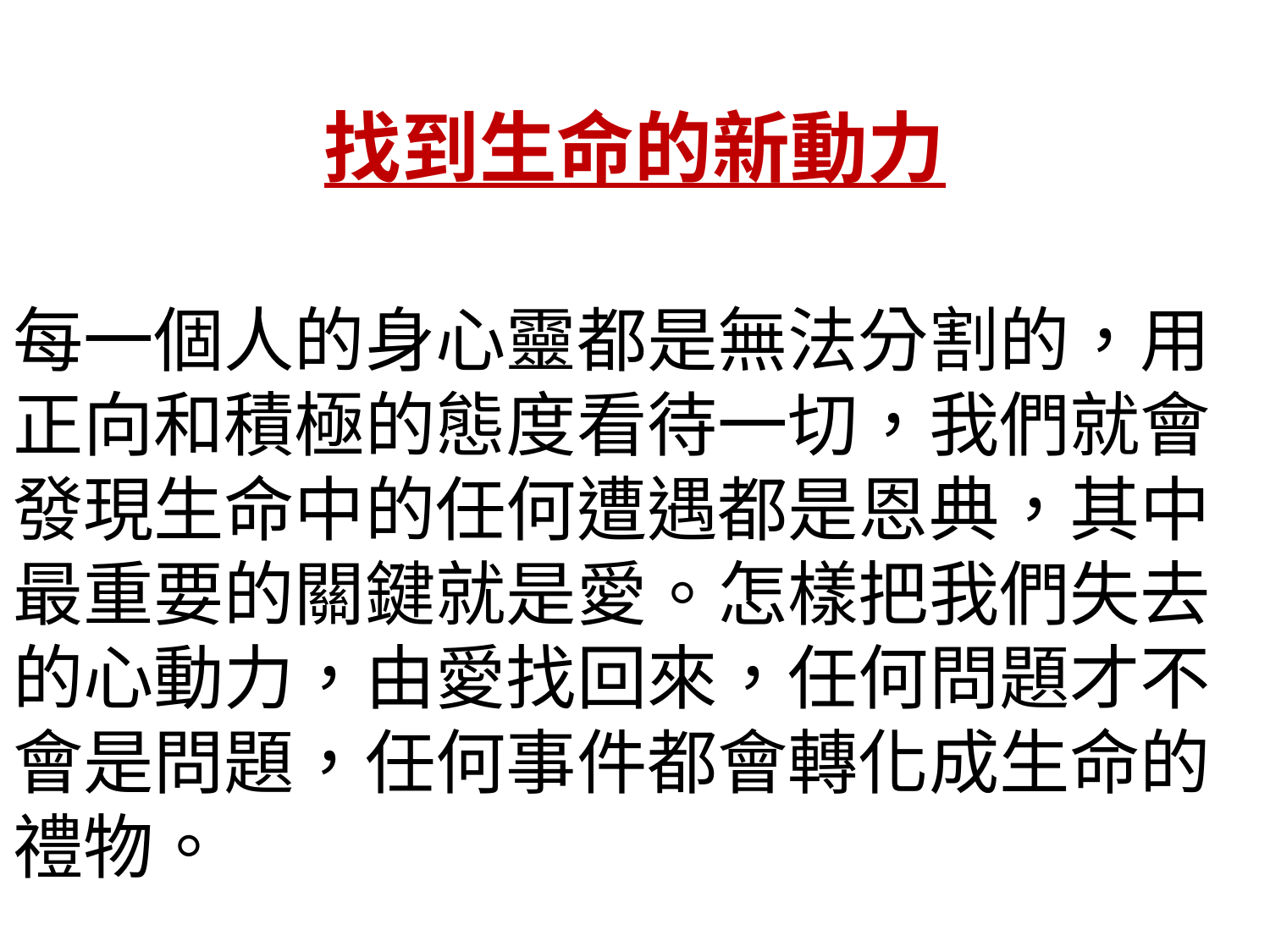

找到生命的新動力

每一個人的身心靈都是無法分割的，用正向和積極的態度看待一切，我們就會發現生命中的任何遭遇都是恩典，其中最重要的關鍵就是愛。怎樣把我們失去的心動力，由愛找回來，任何問題才不會是問題，任何事件都會轉化成生命的禮物。